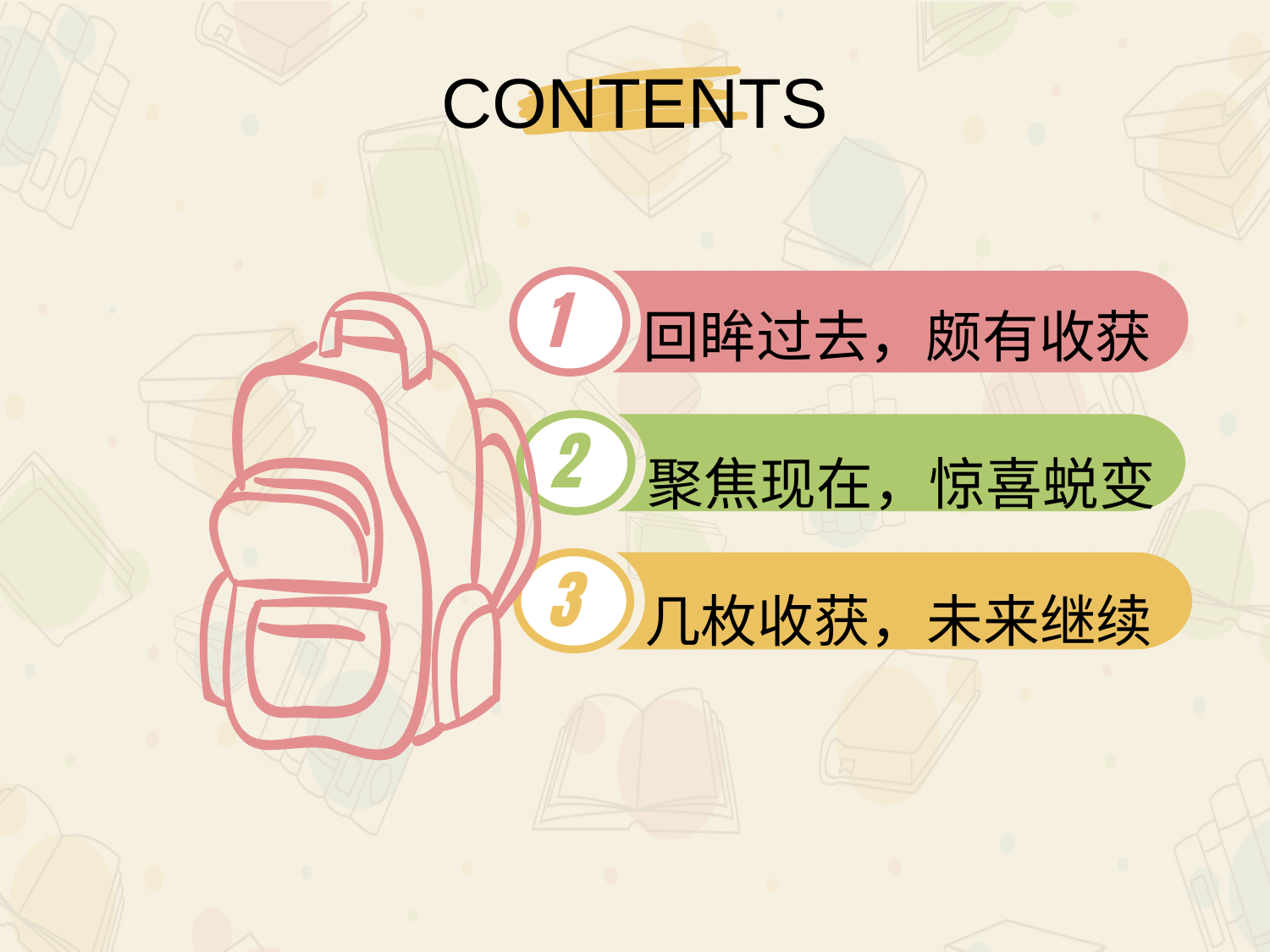

CONTENTS
1

回眸过去，颇有收获

2

聚焦现在，惊喜蜕变
3

几枚收获，未来继续